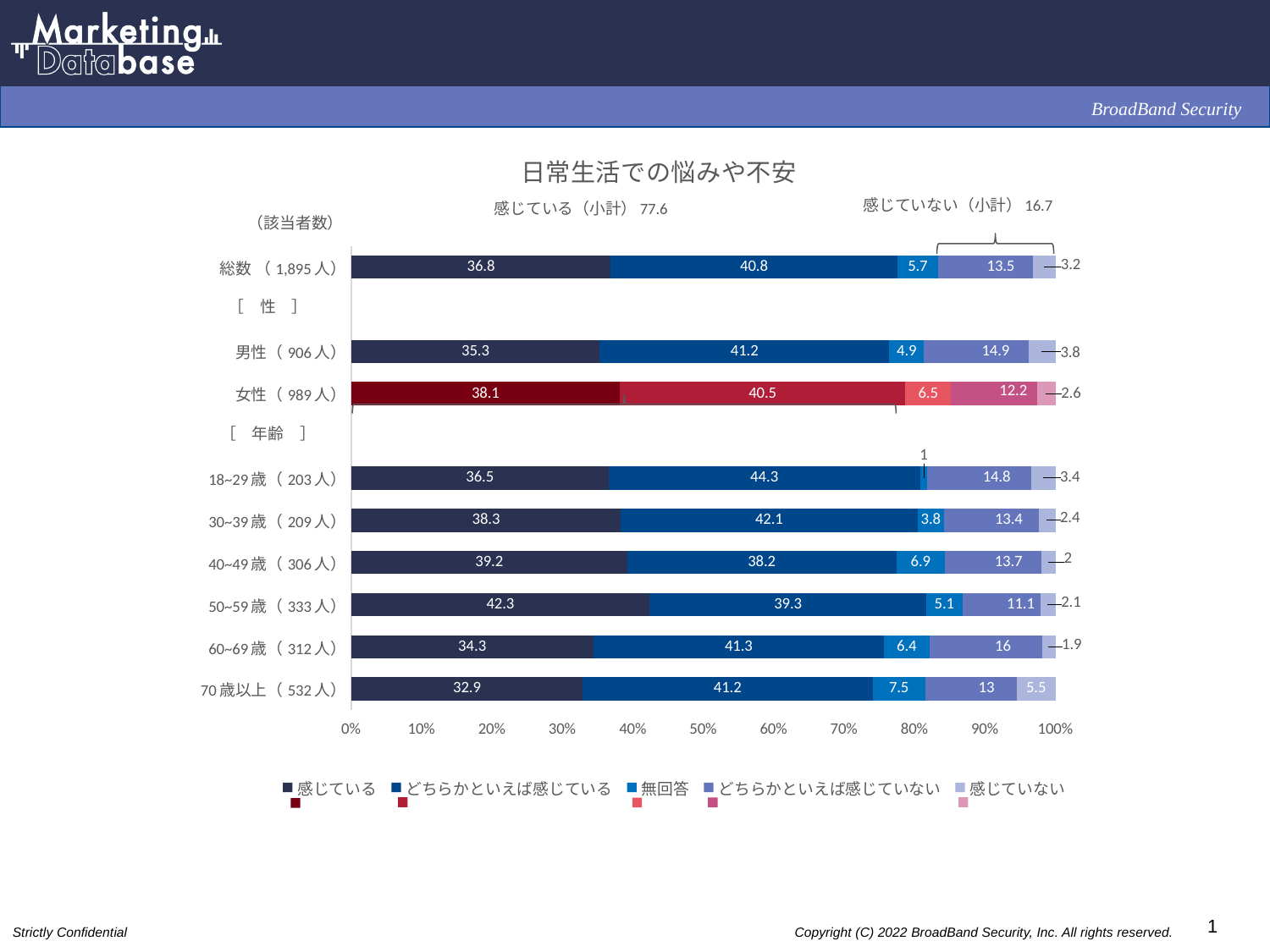

### Chart: 日常生活での悩みや不安

| Category | 感じている | どちらかといえば感じている | 無回答 | どちらかといえば感じていない | 感じていない |
|---|---|---|---|---|---|
| 総数 （1,895人） | 36.8 | 40.8 | 5.7 | 13.5 | 3.2 |
|  | None | None | None | None | None |
| 男性（906人） | 35.3 | 41.2 | 4.9 | 14.9 | 3.8 |
| 女性（989人） | 38.1 | 40.5 | 6.5 | 12.2 | 2.6 |
|  | None | None | None | None | None |
| 18~29歳（203人） | 36.5 | 44.3 | 1.0 | 14.8 | 3.4 |
| 30~39歳（209人） | 38.3 | 42.1 | 3.8 | 13.4 | 2.4 |
| 40~49歳（306人） | 39.2 | 38.2 | 6.9 | 13.7 | 2.0 |
| 50~59歳（333人） | 42.3 | 39.3 | 5.1 | 11.1 | 2.1 |
| 60~69歳（312人） | 34.3 | 41.3 | 6.4 | 16.0 | 1.9 |
| 70歳以上（532人） | 32.9 | 41.2 | 7.5 | 13.0 | 5.5 |